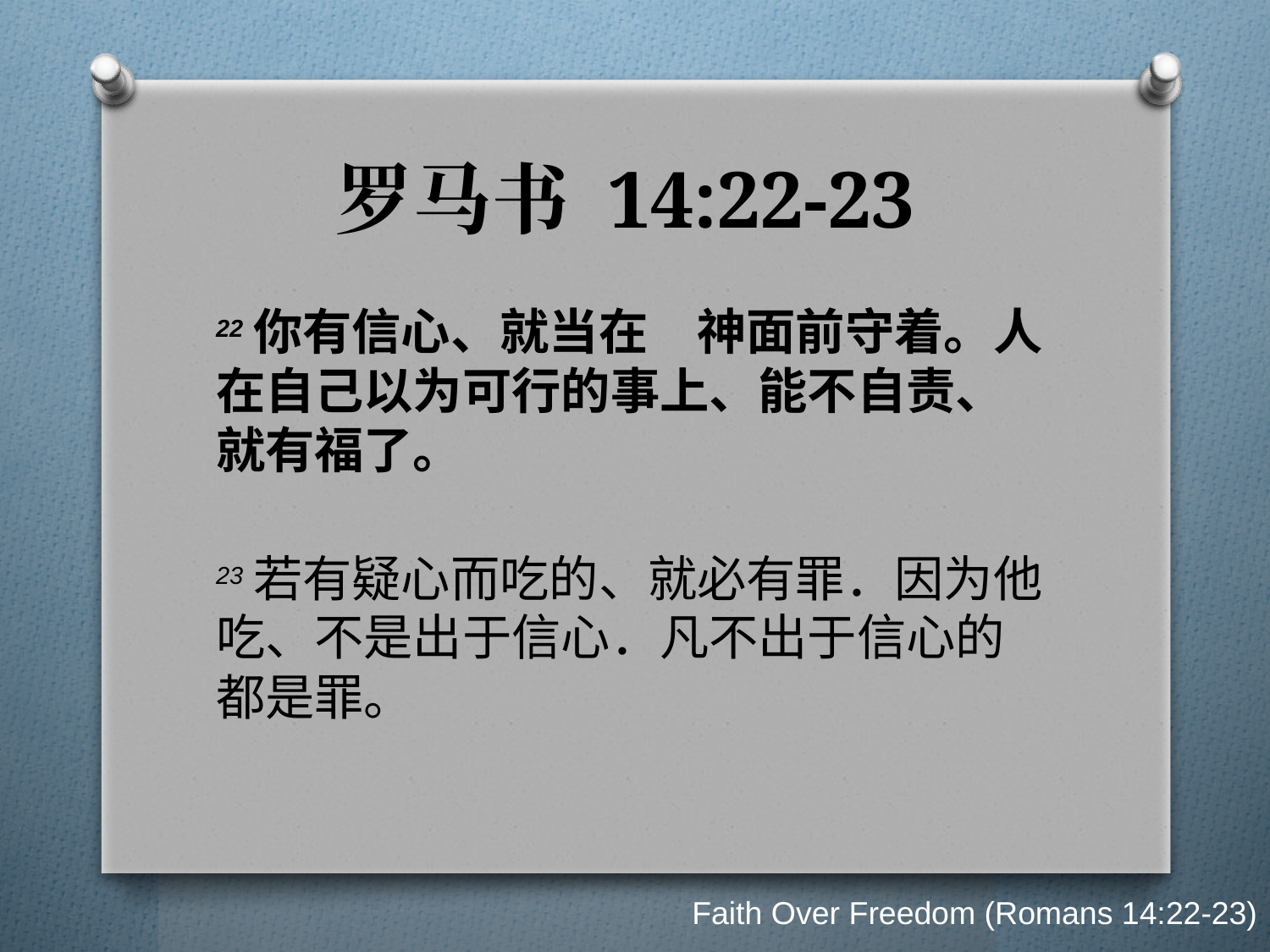

# 罗马书 14:22-23
22你有信心、就当在　神面前守着。人在自己以为可行的事上、能不自责、就有福了。

23若有疑心而吃的、就必有罪．因为他吃、不是出于信心．凡不出于信心的都是罪。
Faith Over Freedom (Romans 14:22-23)